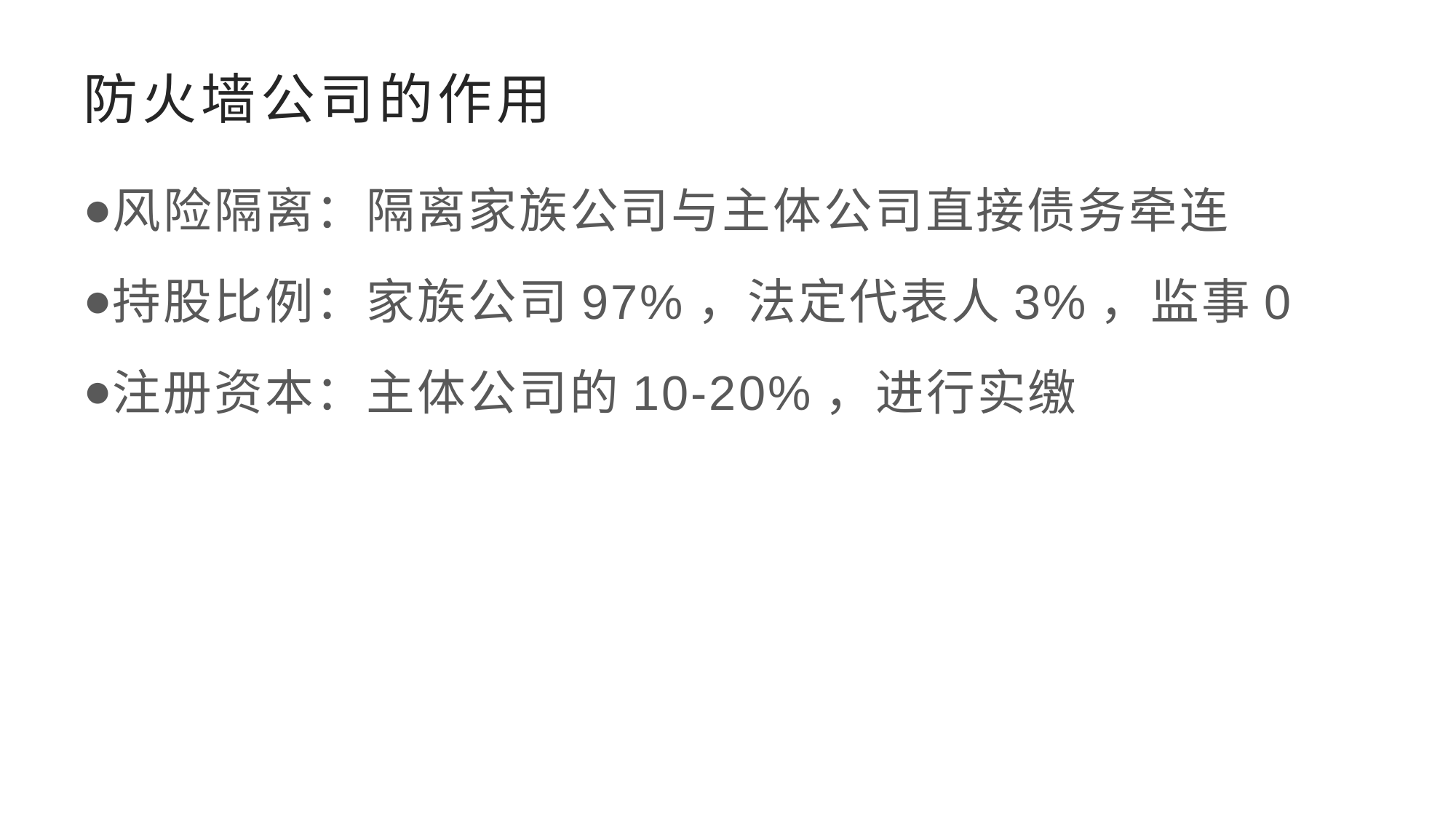

# 防火墙公司的作用
风险隔离：隔离家族公司与主体公司直接债务牵连
持股比例：家族公司97%，法定代表人3%，监事0
注册资本：主体公司的10-20%，进行实缴